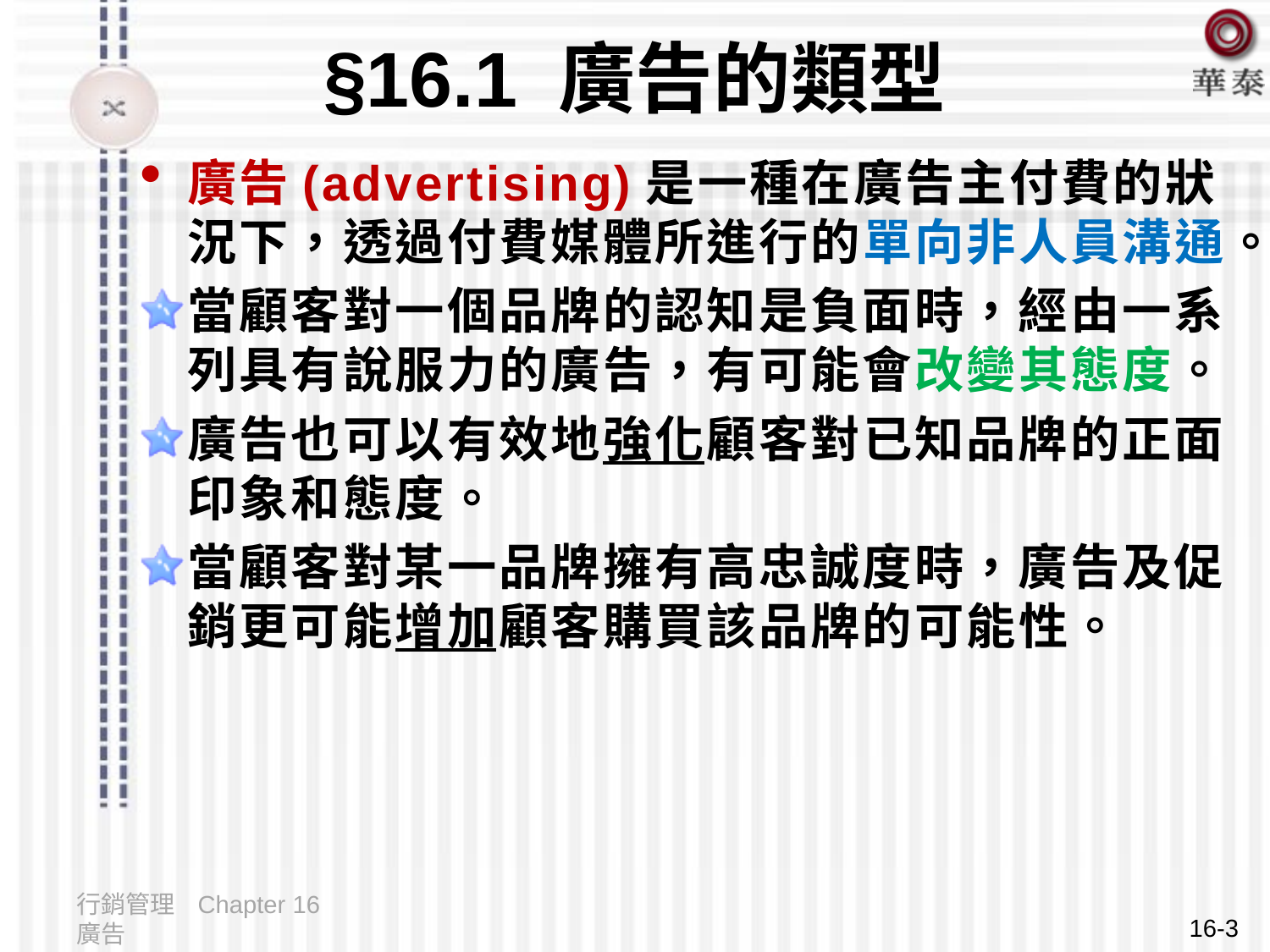

# §16.1 廣告的類型
廣告(advertising)是一種在廣告主付費的狀況下，透過付費媒體所進行的單向非人員溝通。
當顧客對一個品牌的認知是負面時，經由一系列具有說服力的廣告，有可能會改變其態度。
廣告也可以有效地強化顧客對已知品牌的正面印象和態度。
當顧客對某一品牌擁有高忠誠度時，廣告及促銷更可能增加顧客購買該品牌的可能性。
行銷管理   Chapter 16   廣告
16-3